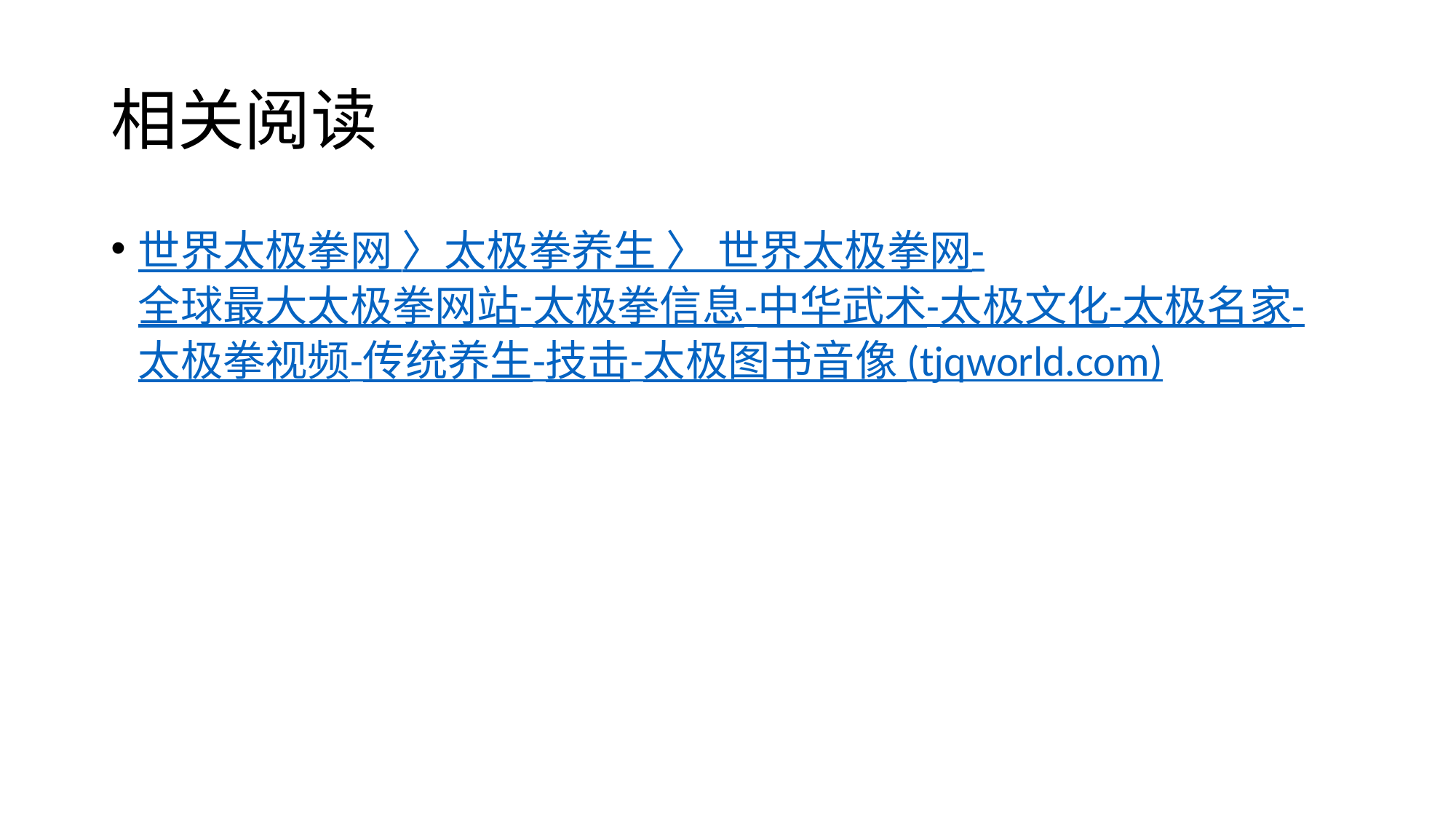

# 相关阅读
世界太极拳网 〉太极拳养生 〉 世界太极拳网-全球最大太极拳网站-太极拳信息-中华武术-太极文化-太极名家-太极拳视频-传统养生-技击-太极图书音像 (tjqworld.com)